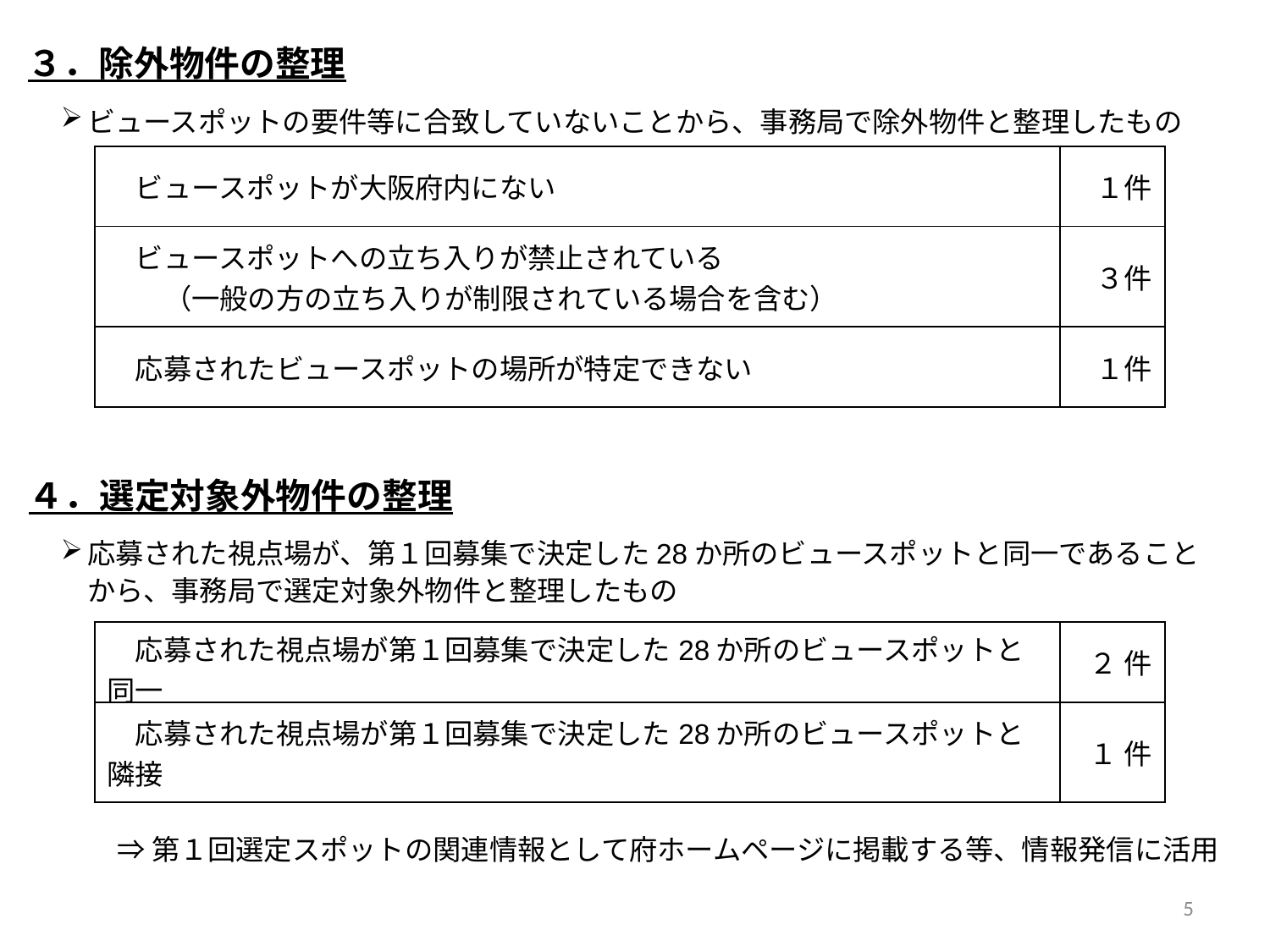

３．除外物件の整理
ビュースポットの要件等に合致していないことから、事務局で除外物件と整理したもの
| ビュースポットが大阪府内にない | １件 |
| --- | --- |
| ビュースポットへの立ち入りが禁止されている 　　（一般の方の立ち入りが制限されている場合を含む） | ３件 |
| 応募されたビュースポットの場所が特定できない | １件 |
４．選定対象外物件の整理
応募された視点場が、第１回募集で決定した28か所のビュースポットと同一であることから、事務局で選定対象外物件と整理したもの

　　⇒ 第１回選定スポットの関連情報として府ホームページに掲載する等、情報発信に活用
| 応募された視点場が第１回募集で決定した28か所のビュースポットと同一 | ２ 件 |
| --- | --- |
| 応募された視点場が第１回募集で決定した28か所のビュースポットと隣接 | １ 件 |
5